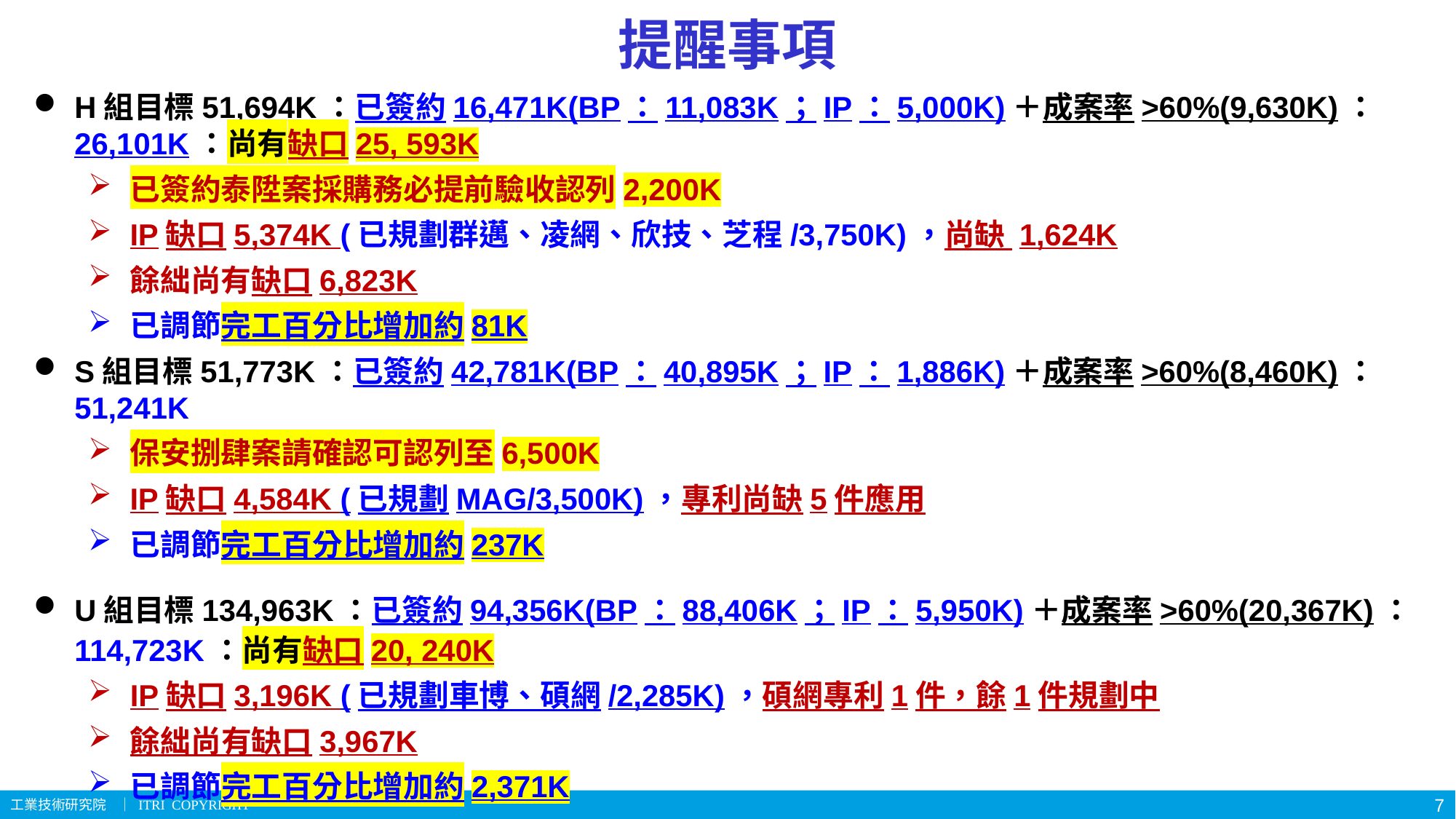

提醒事項
H組目標51,694K：已簽約16,471K(BP：11,083K；IP：5,000K)＋成案率>60%(9,630K)：26,101K：尚有缺口25, 593K
已簽約泰陞案採購務必提前驗收認列2,200K
IP缺口5,374K (已規劃群邁、凌網、欣技、芝程/3,750K)，尚缺 1,624K
餘絀尚有缺口6,823K
已調節完工百分比增加約81K
S組目標51,773K：已簽約42,781K(BP：40,895K；IP：1,886K)＋成案率>60%(8,460K)：51,241K
保安捌肆案請確認可認列至6,500K
IP缺口4,584K (已規劃MAG/3,500K)，專利尚缺5件應用
已調節完工百分比增加約237K

U組目標134,963K：已簽約94,356K(BP：88,406K；IP：5,950K)＋成案率>60%(20,367K)：114,723K：尚有缺口20, 240K
IP缺口3,196K (已規劃車博、碩網/2,285K)，碩網專利1件，餘1件規劃中
餘絀尚有缺口3,967K
已調節完工百分比增加約2,371K